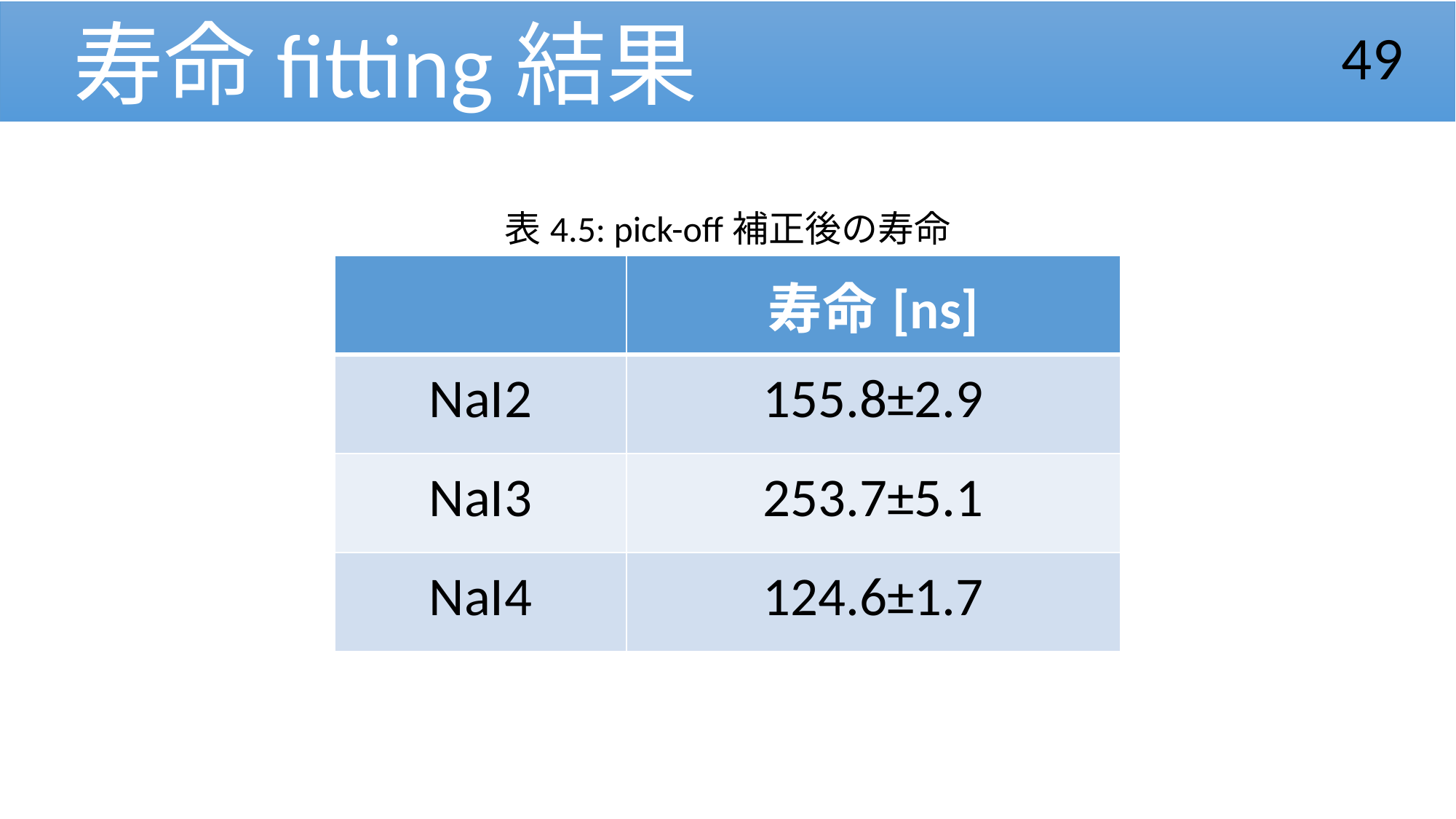

寿命fitting結果
49
表4.5: pick-off補正後の寿命
|  | 寿命[ns] |
| --- | --- |
| NaI2 | 155.8±2.9 |
| NaI3 | 253.7±5.1 |
| NaI4 | 124.6±1.7 |